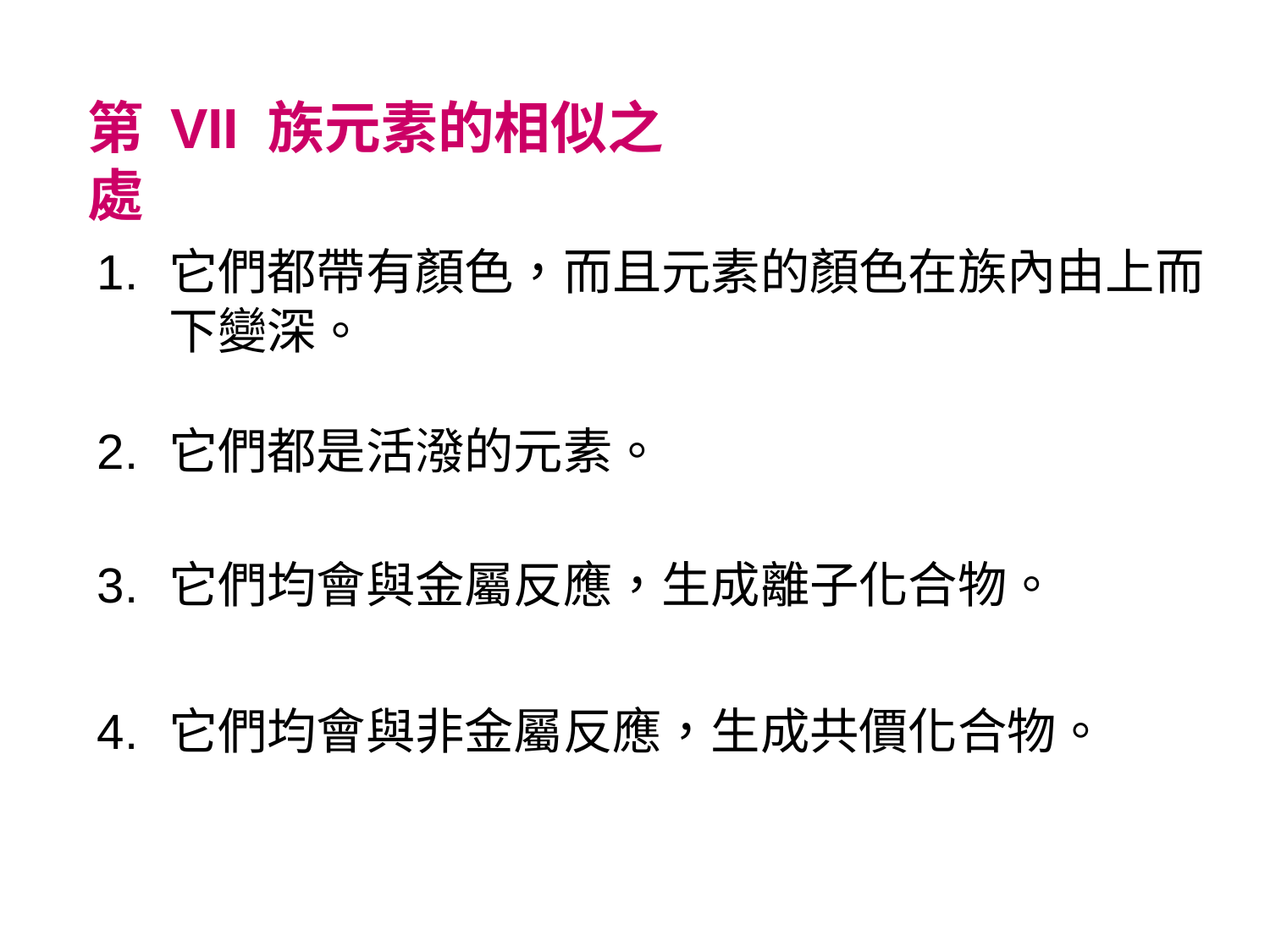

第 VII 族元素的相似之處
它們都帶有顏色，而且元素的顏色在族內由上而下變深。
它們都是活潑的元素。
它們均會與金屬反應，生成離子化合物。
它們均會與非金屬反應，生成共價化合物。